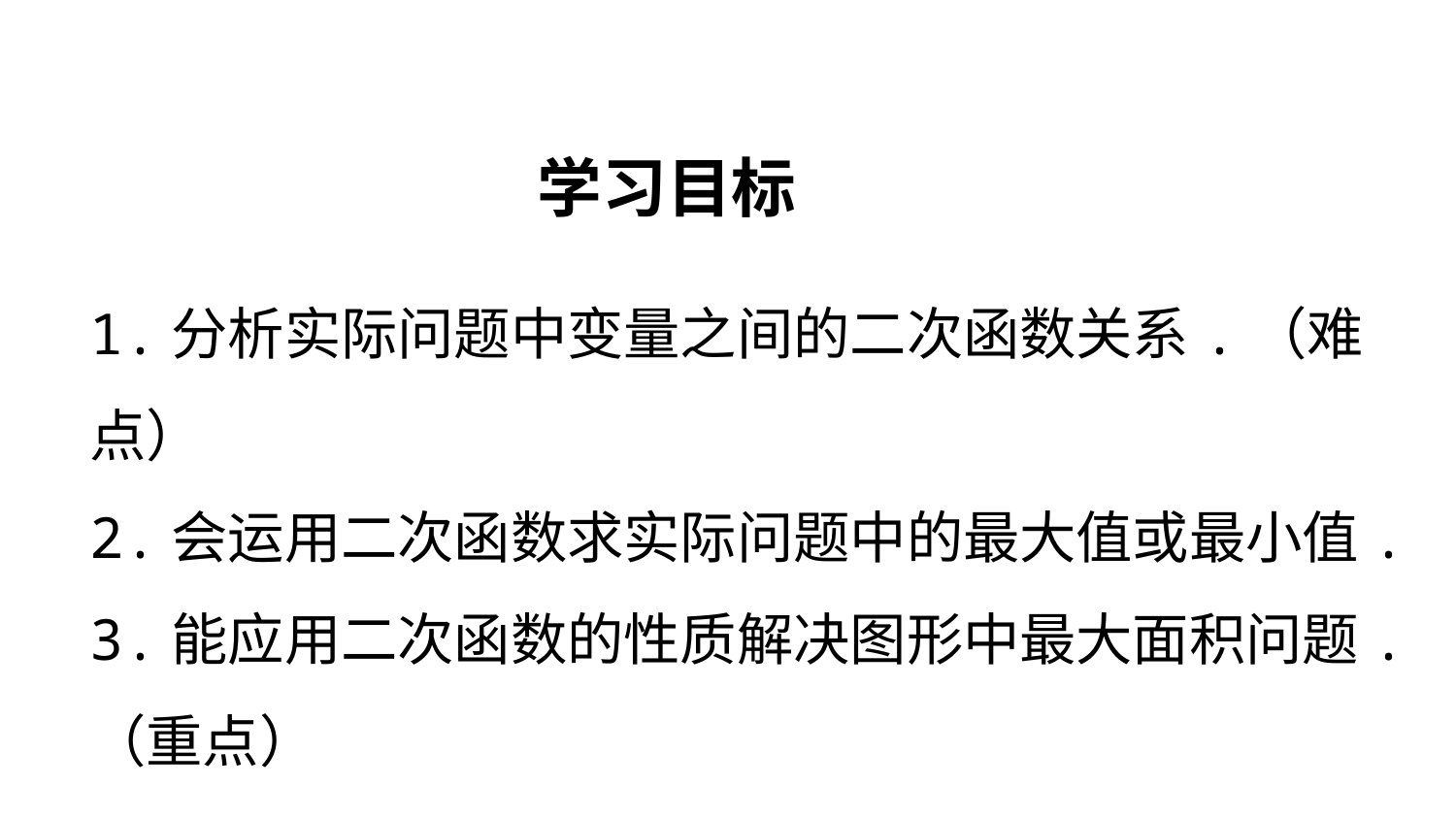

学习目标
1.分析实际问题中变量之间的二次函数关系.（难点）
2.会运用二次函数求实际问题中的最大值或最小值.
3.能应用二次函数的性质解决图形中最大面积问题.（重点）